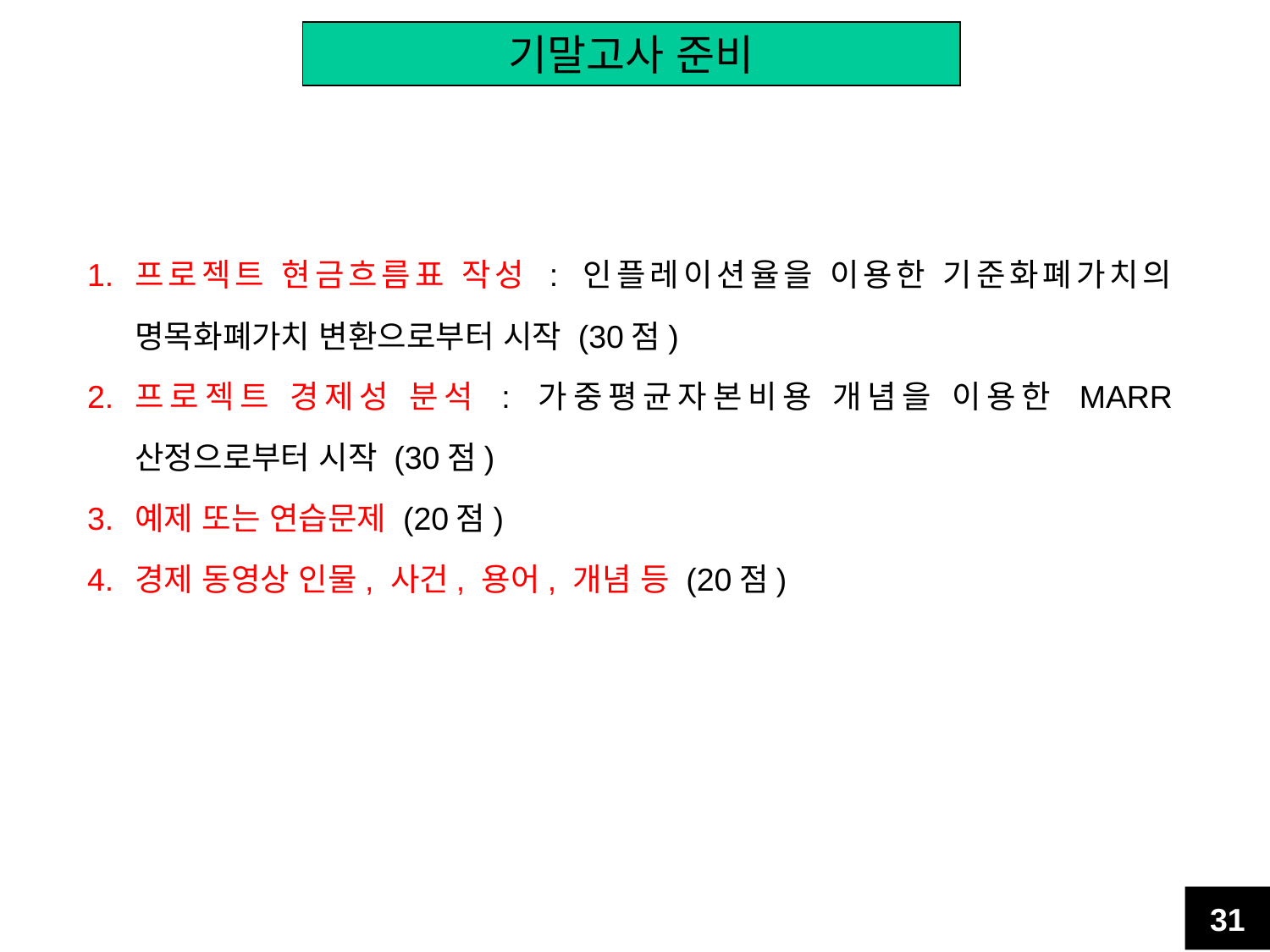

기말고사 준비
프로젝트 현금흐름표 작성 : 인플레이션율을 이용한 기준화폐가치의 명목화폐가치 변환으로부터 시작 (30점)
프로젝트 경제성 분석 : 가중평균자본비용 개념을 이용한 MARR 산정으로부터 시작 (30점)
예제 또는 연습문제 (20점)
경제 동영상 인물, 사건, 용어, 개념 등 (20점)
31